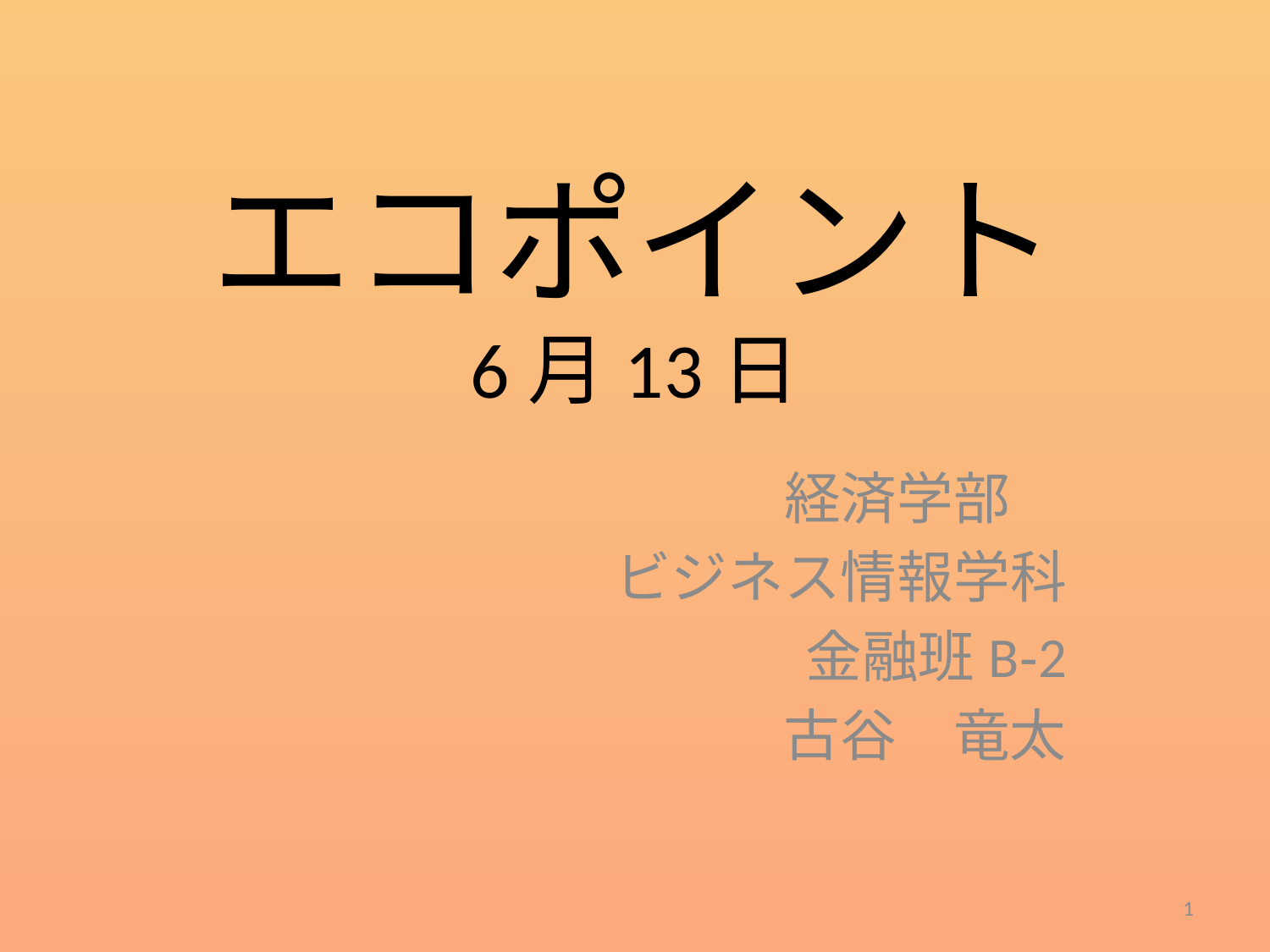

# エコポイント 6月13日
経済学部
ビジネス情報学科
金融班B‐2
　　　　古谷　竜太

1